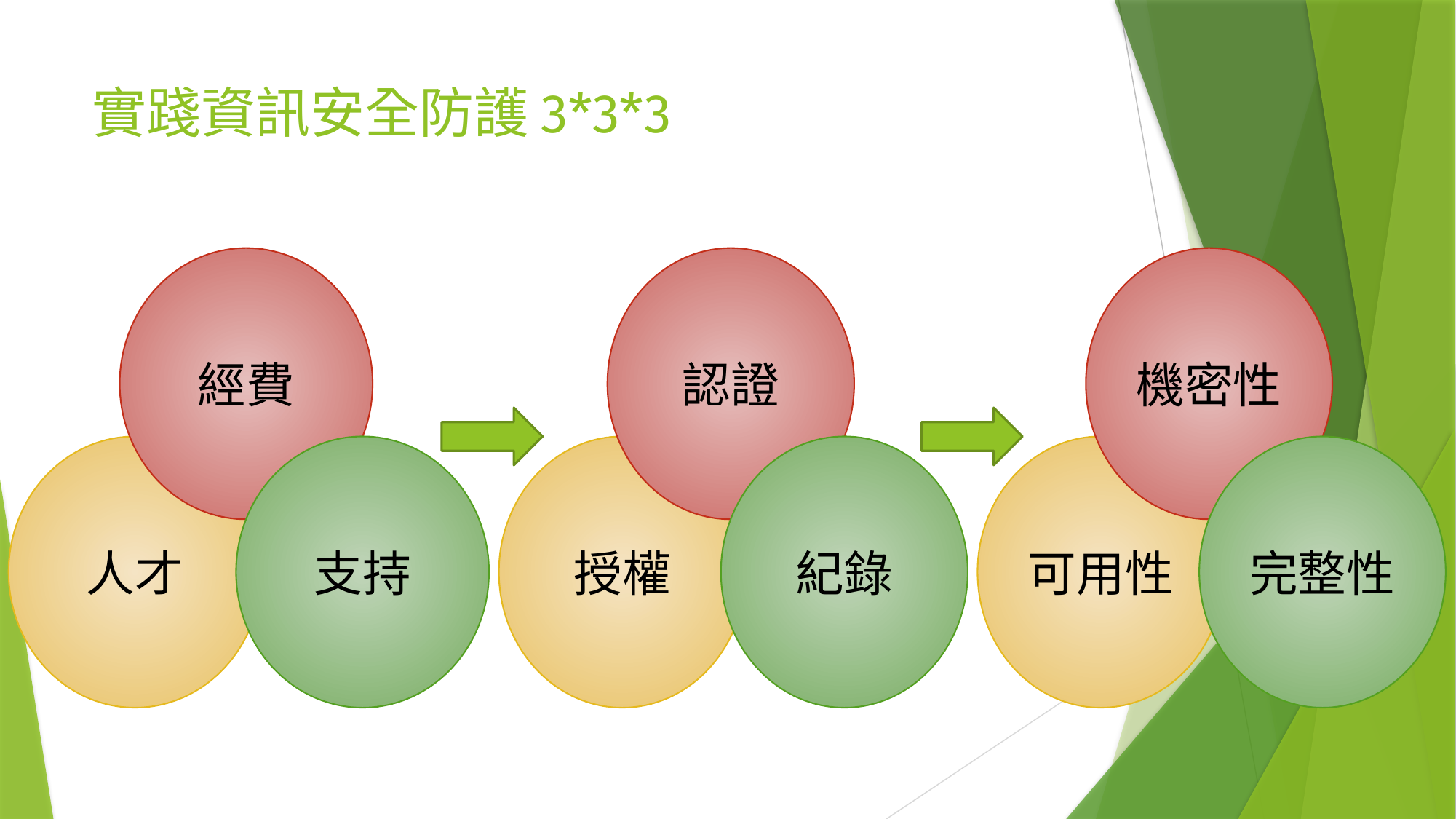

# 實踐資訊安全防護3*3*3
經費
人才
支持
認證
授權
紀錄
機密性
可用性
完整性